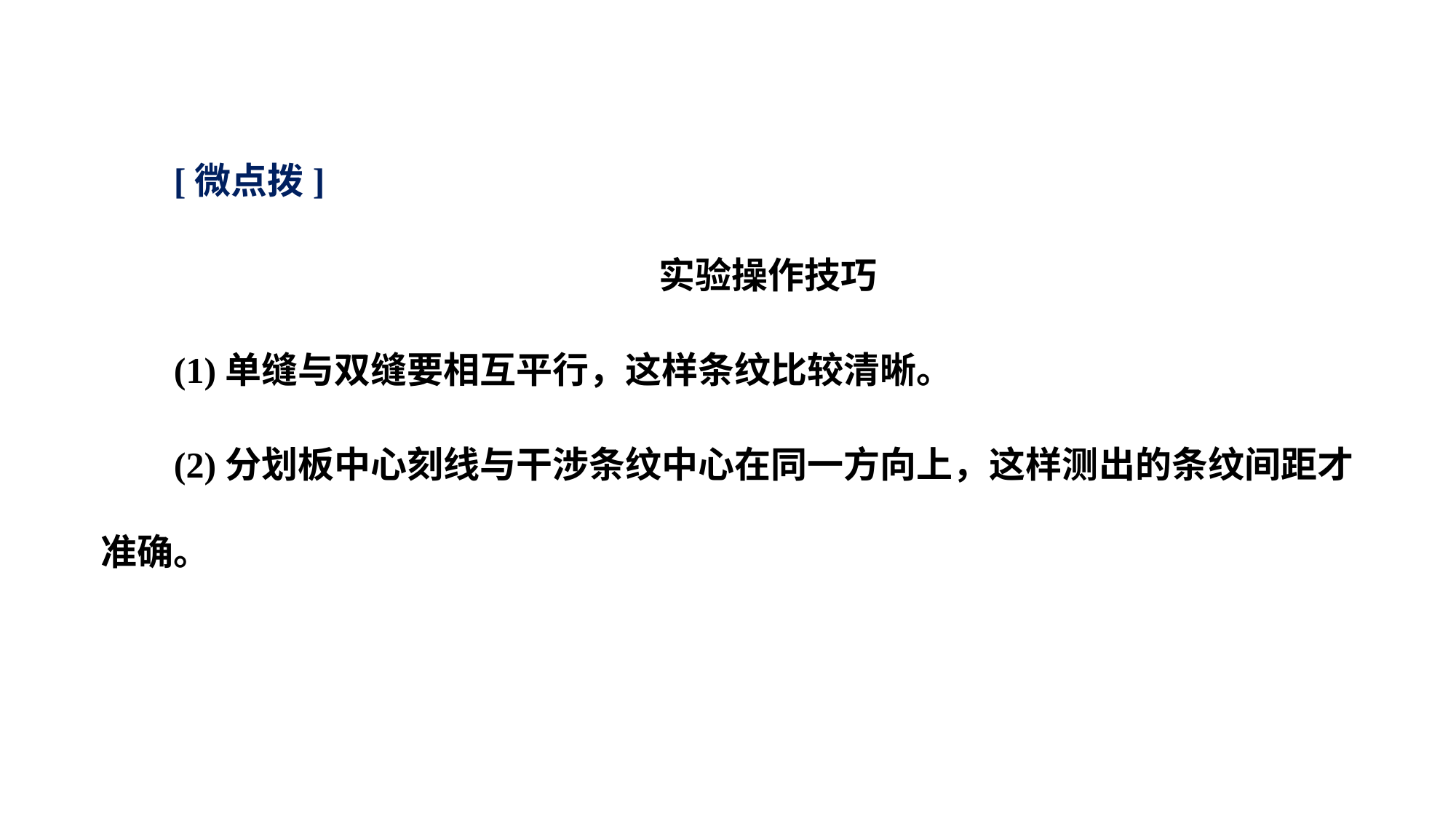

[微点拨]
实验操作技巧
(1)单缝与双缝要相互平行，这样条纹比较清晰。
(2)分划板中心刻线与干涉条纹中心在同一方向上，这样测出的条纹间距才准确。